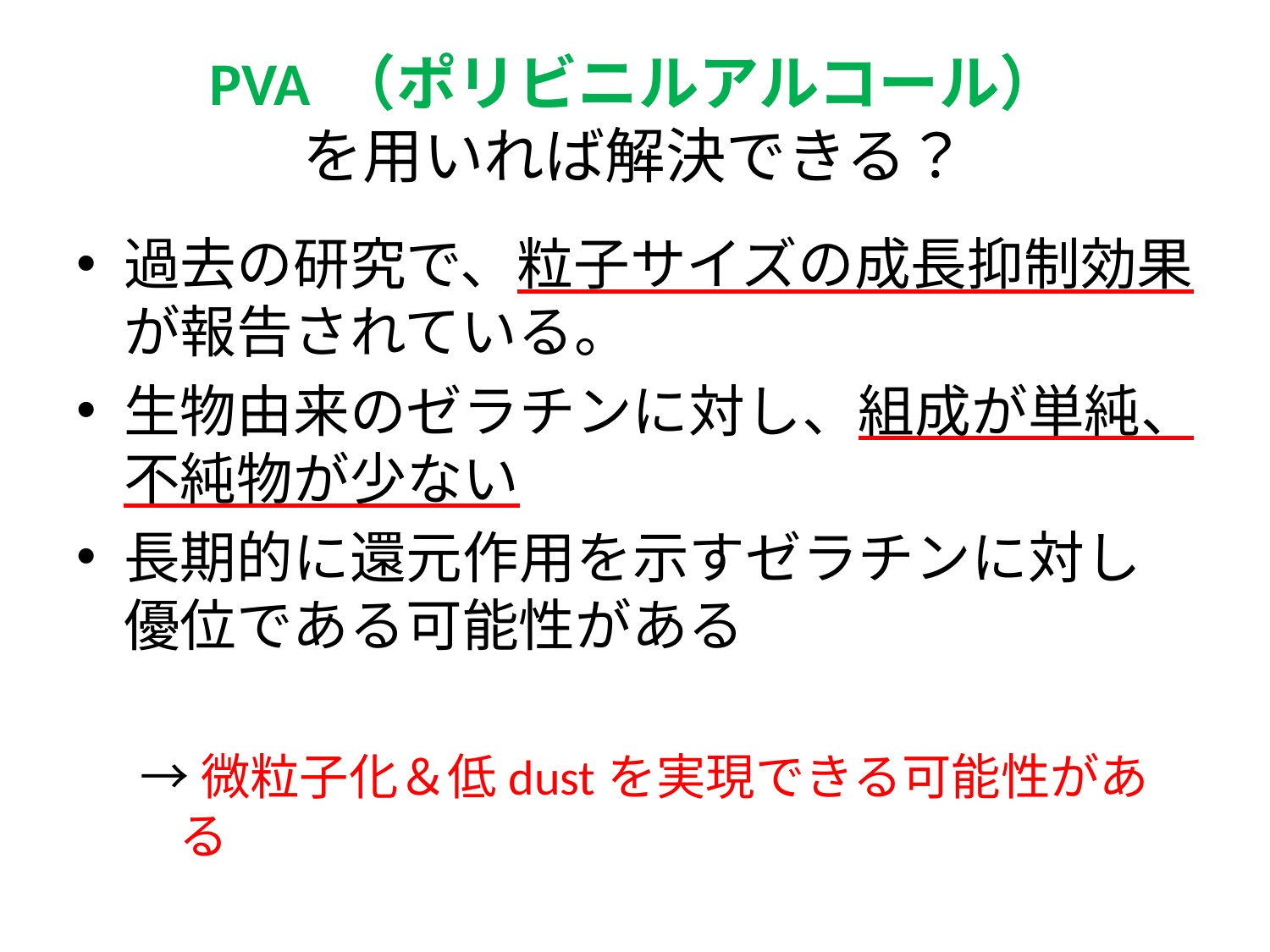

# PVA （ポリビニルアルコール） を用いれば解決できる？
過去の研究で、粒子サイズの成長抑制効果が報告されている。
生物由来のゼラチンに対し、組成が単純、不純物が少ない
長期的に還元作用を示すゼラチンに対し優位である可能性がある

→微粒子化＆低dustを実現できる可能性がある